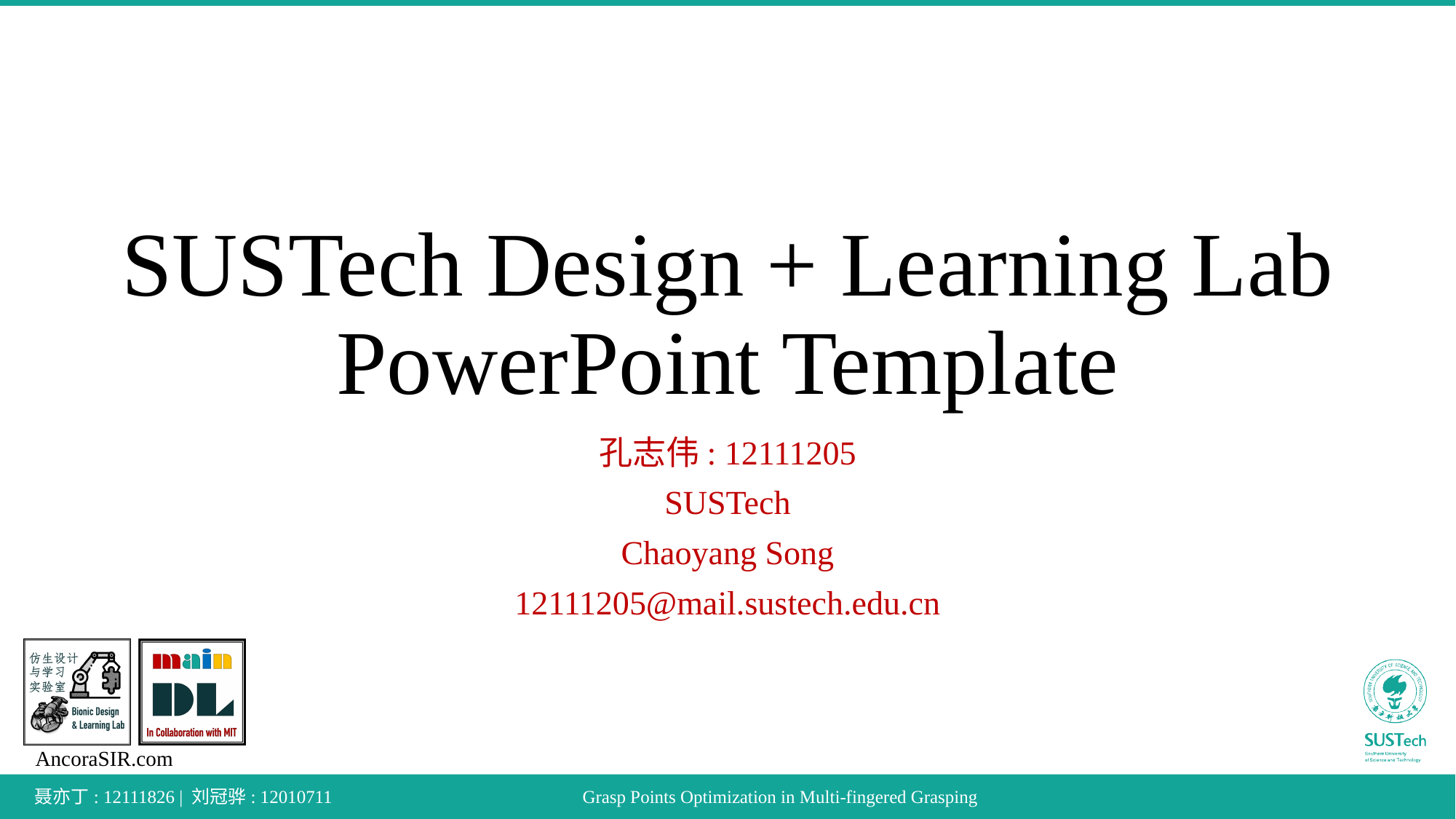

# SUSTech Design + Learning Lab PowerPoint Template
孔志伟: 12111205
SUSTech
Chaoyang Song
12111205@mail.sustech.edu.cn
聂亦丁: 12111826 | 刘冠骅: 12010711
Grasp Points Optimization in Multi-fingered Grasping